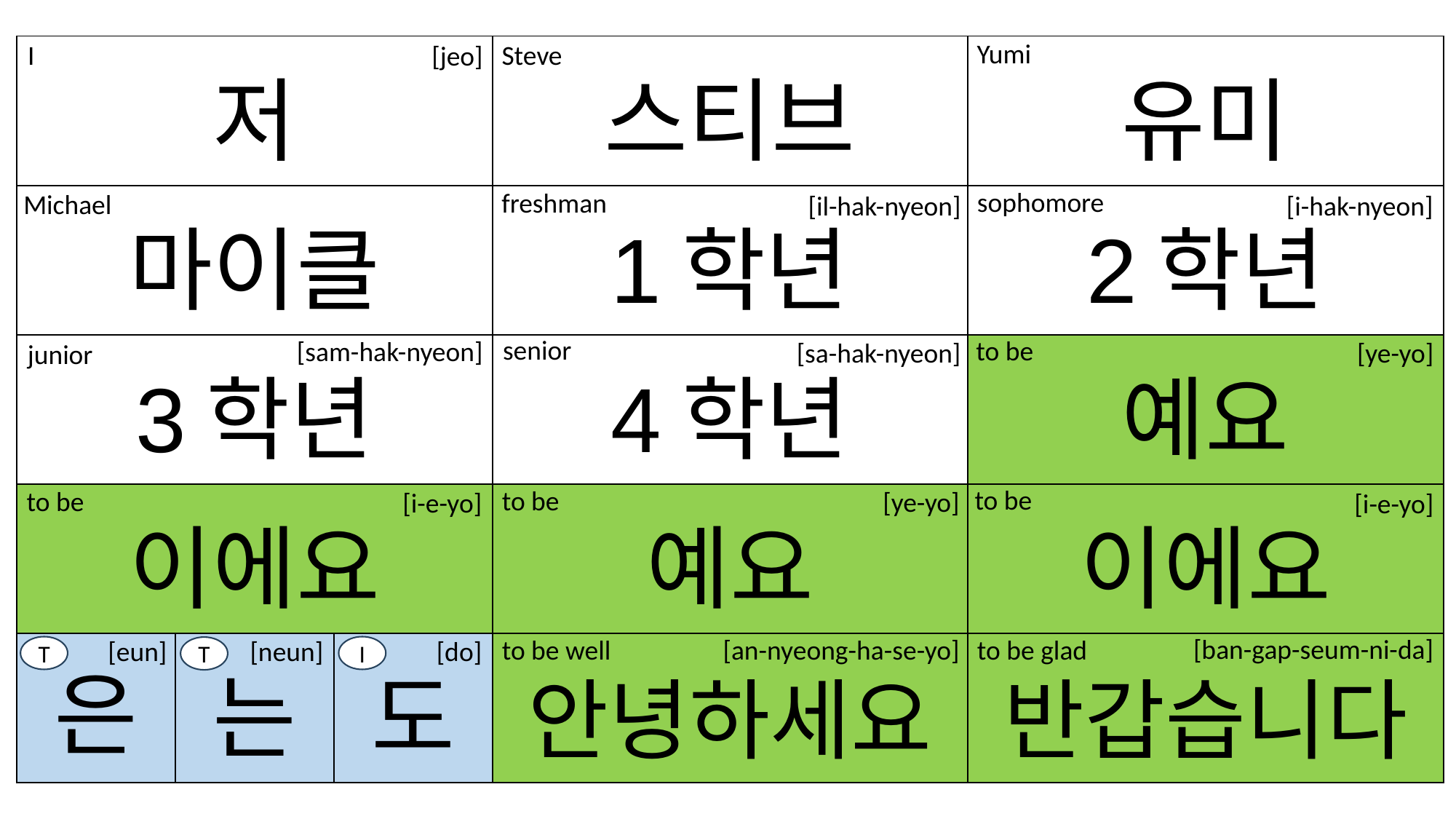

Yumi
I
Steve
[jeo]
| 저 |  |  | 스티브 | 유미 |
| --- | --- | --- | --- | --- |
| 마이클 |  |  | 1학년 | 2학년 |
| 3학년 |  |  | 4학년 | 예요 |
| 이에요 |  |  | 예요 | 이에요 |
| 은 | 는 | 도 | 안녕하세요 | 반갑습니다 |
sophomore
freshman
Michael
[il-hak-nyeon]
[i-hak-nyeon]
senior
to be
[sam-hak-nyeon]
[ye-yo]
[sa-hak-nyeon]
junior
to be
to be
to be
[ye-yo]
[i-e-yo]
[i-e-yo]
[ban-gap-seum-ni-da]
to be well
to be glad
[an-nyeong-ha-se-yo]
[eun]
[neun]
[do]
T
I
T